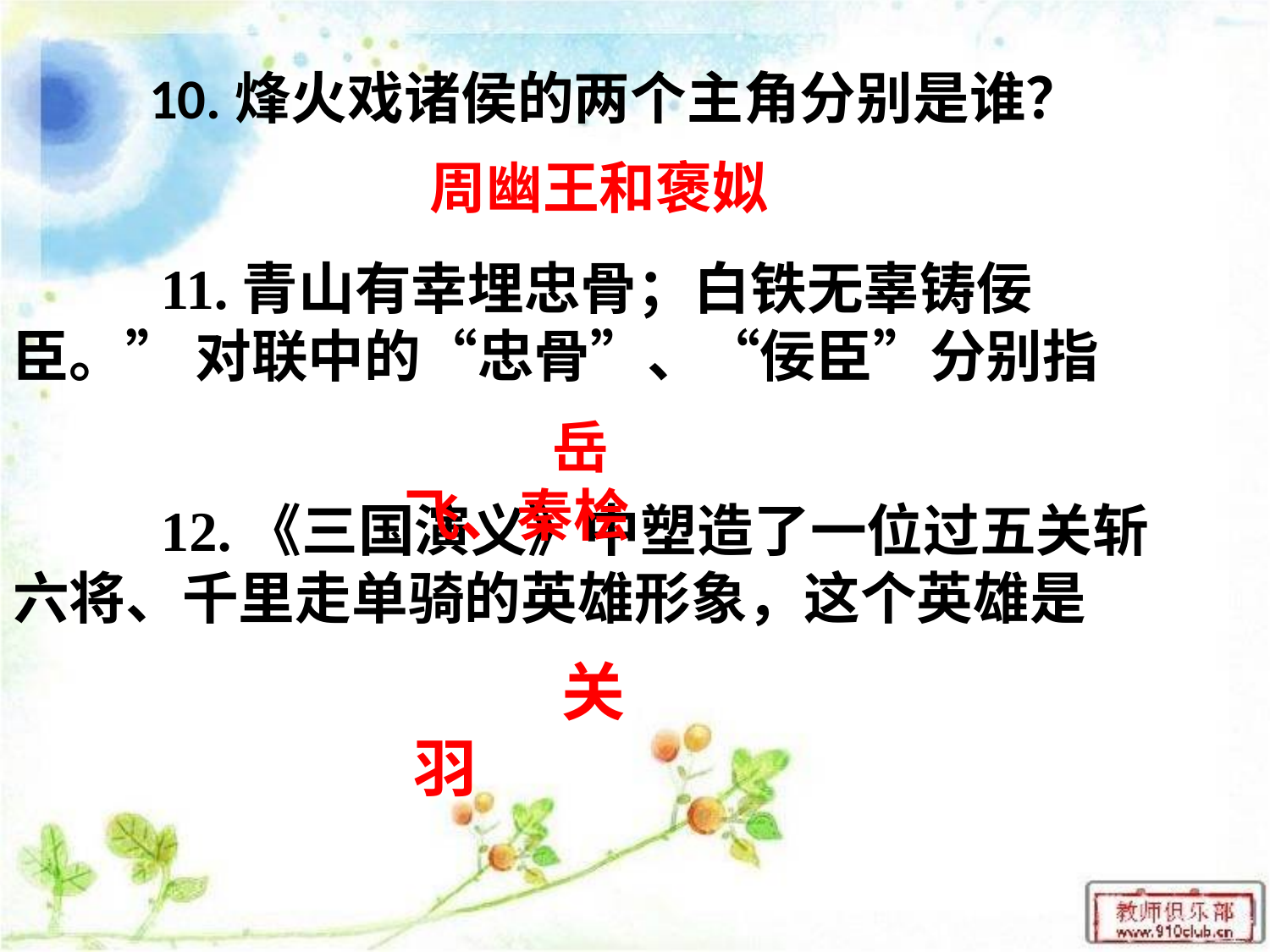

# 10.烽火戏诸侯的两个主角分别是谁？
周幽王和褒姒
11.青山有幸埋忠骨；白铁无辜铸佞臣。” 对联中的“忠骨”、“佞臣”分别指
岳飞、秦桧
12.《三国演义》中塑造了一位过五关斩六将、千里走单骑的英雄形象，这个英雄是
关羽